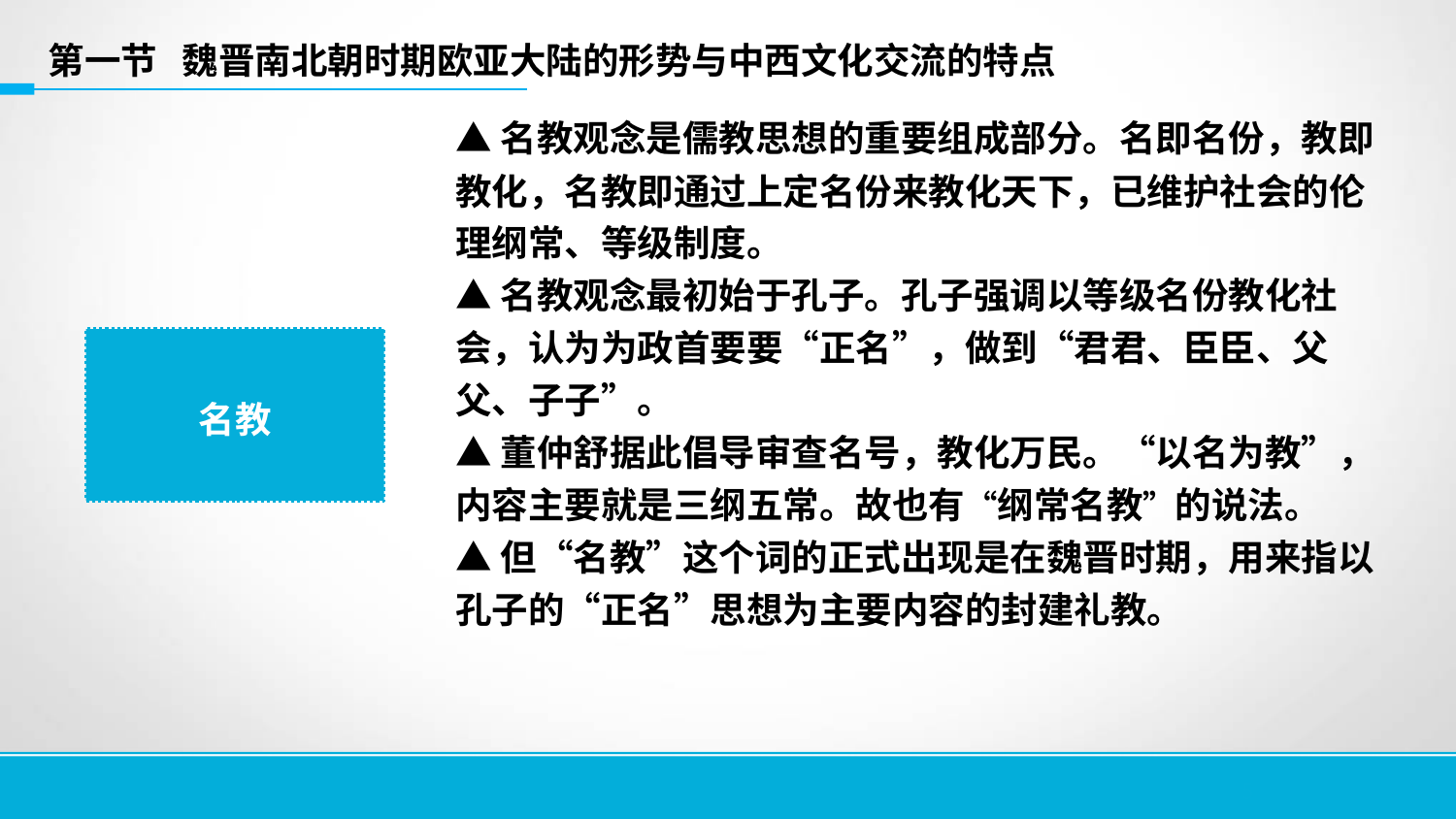

第一节   魏晋南北朝时期欧亚大陆的形势与中西文化交流的特点

▲名教观念是儒教思想的重要组成部分。名即名份，教即教化，名教即通过上定名份来教化天下，已维护社会的伦理纲常、等级制度。
▲名教观念最初始于孔子。孔子强调以等级名份教化社会，认为为政首要要“正名”，做到“君君、臣臣、父父、子子”。
▲董仲舒据此倡导审查名号，教化万民。“以名为教”，内容主要就是三纲五常。故也有“纲常名教”的说法。
▲但“名教”这个词的正式出现是在魏晋时期，用来指以孔子的“正名”思想为主要内容的封建礼教。

名教
5